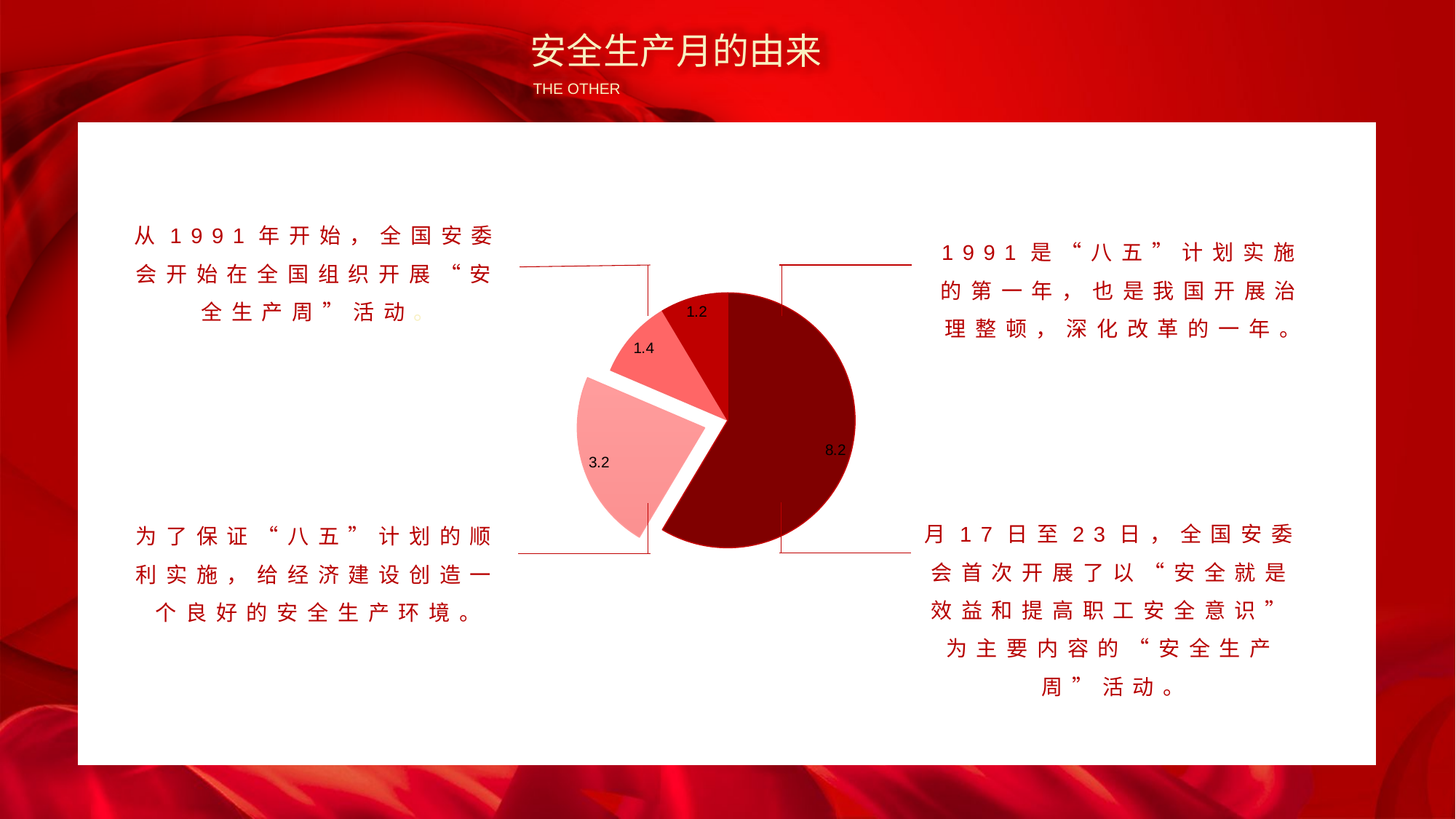

安全生产月的由来
THE OTHER

从1991年开始，全国安委会开始在全国组织开展“安全生产周”活动。
1991是“八五”计划实施的第一年，也是我国开展治理整顿，深化改革的一年。

### Chart

| Category | 销售额 |
|---|---|
| 第一季度 | 8.2 |
| 第二季度 | 3.2 |
| 第三季度 | 1.4 |
| 第四季度 | 1.2 |
月17日至23日，全国安委会首次开展了以“安全就是效益和提高职工安全意识”为主要内容的“安全生产周”活动。
为了保证“八五”计划的顺利实施，给经济建设创造一个良好的安全生产环境。